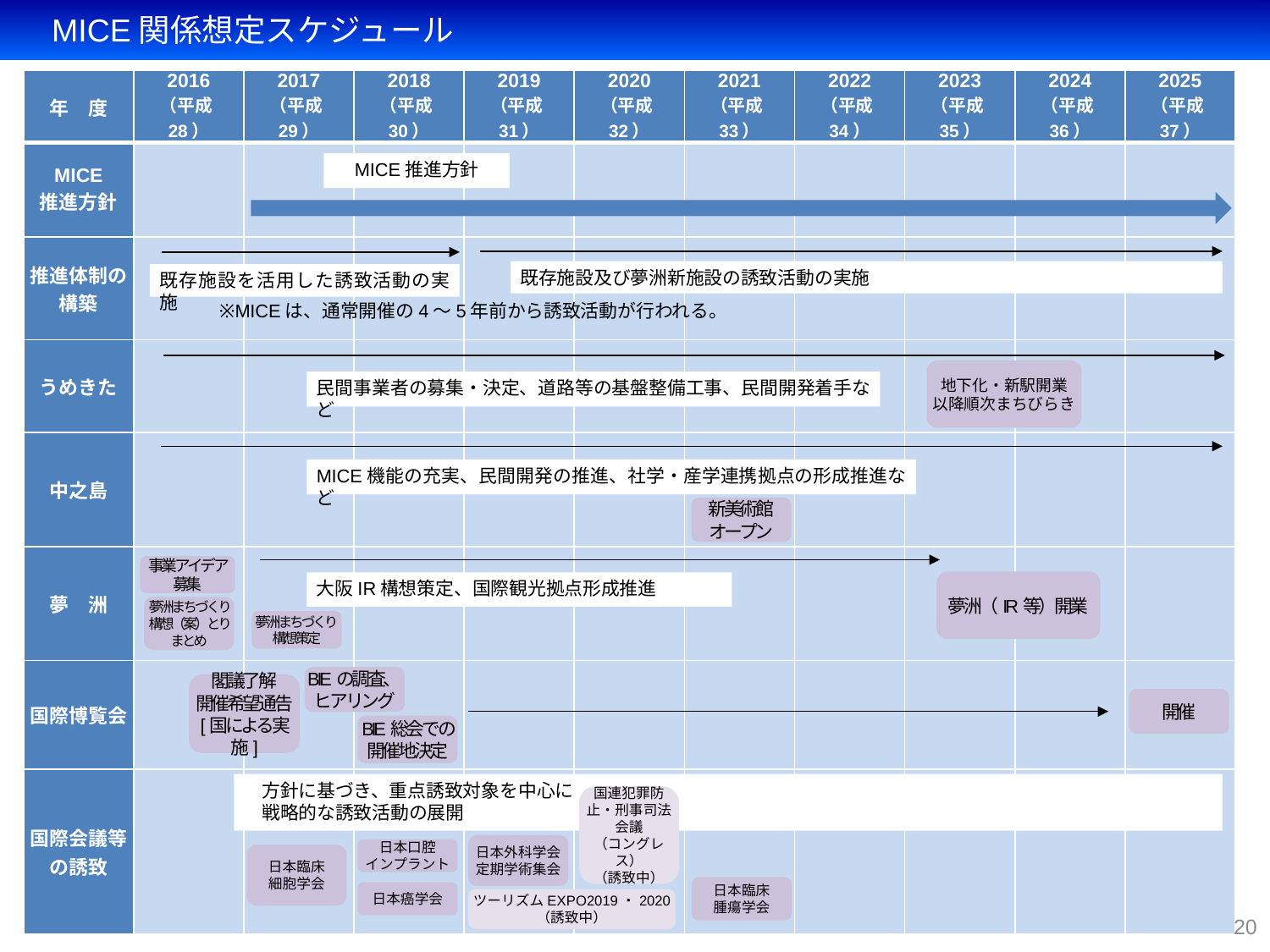

MICE関係想定スケジュール
| 年　度 | 2016 （平成28） | 2017 （平成29） | 2018 （平成30） | 2019 （平成31） | 2020 （平成32） | 2021 （平成33） | 2022 （平成34） | 2023 （平成35） | 2024 （平成36） | 2025 （平成37） |
| --- | --- | --- | --- | --- | --- | --- | --- | --- | --- | --- |
| MICE 推進方針 |  |  |  |  |  |  |  |  |  |  |
| 推進体制の構築 |  |  |  |  |  |  |  |  |  |  |
| うめきた |  |  |  |  |  |  |  |  |  |  |
| 中之島 |  |  |  |  |  |  |  |  |  |  |
| 夢　洲 |  |  |  |  |  |  |  |  |  |  |
| 国際博覧会 |  |  |  |  |  |  |  |  |  |  |
| 国際会議等の誘致 |  |  |  |  |  |  |  |  |  |  |
MICE推進方針

既存施設及び夢洲新施設の誘致活動の実施
既存施設を活用した誘致活動の実施
※MICEは、通常開催の4～5年前から誘致活動が行われる。
地下化・新駅開業
以降順次まちびらき
民間事業者の募集・決定、道路等の基盤整備工事、民間開発着手など
MICE機能の充実、民間開発の推進、社学・産学連携拠点の形成推進など
新美術館
オープン
事業アイデア募集
夢洲（IR等）開業
大阪IR構想策定、国際観光拠点形成推進
夢洲まちづくり構想（案）とりまとめ
夢洲まちづくり
構想策定
BIEの調査、
ヒアリング
閣議了解
開催希望通告
[国による実施]
開催
BIE総会での開催地決定
　方針に基づき、重点誘致対象を中心に
　戦略的な誘致活動の展開
国連犯罪防止・刑事司法会議
（コングレス）
（誘致中）
日本外科学会定期学術集会
日本口腔
インプラント
日本臨床
細胞学会
日本臨床
腫瘍学会
日本癌学会
19
ツーリズムEXPO2019・2020
（誘致中）
20